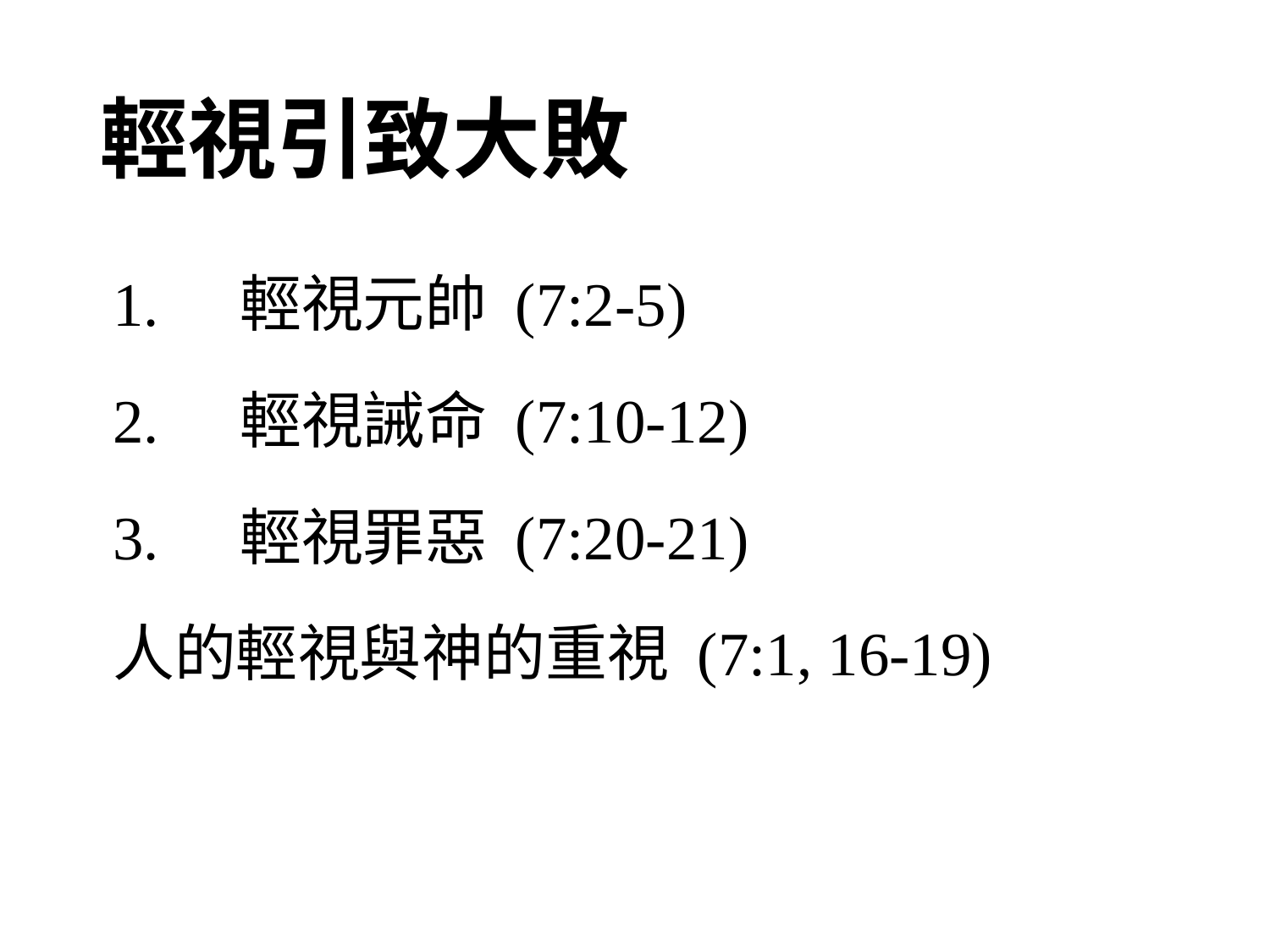

# 輕視引致大敗
1.	輕視元帥 (7:2-5)
2.	輕視誡命 (7:10-12)
3.	輕視罪惡 (7:20-21)
人的輕視與神的重視 (7:1, 16-19)

3